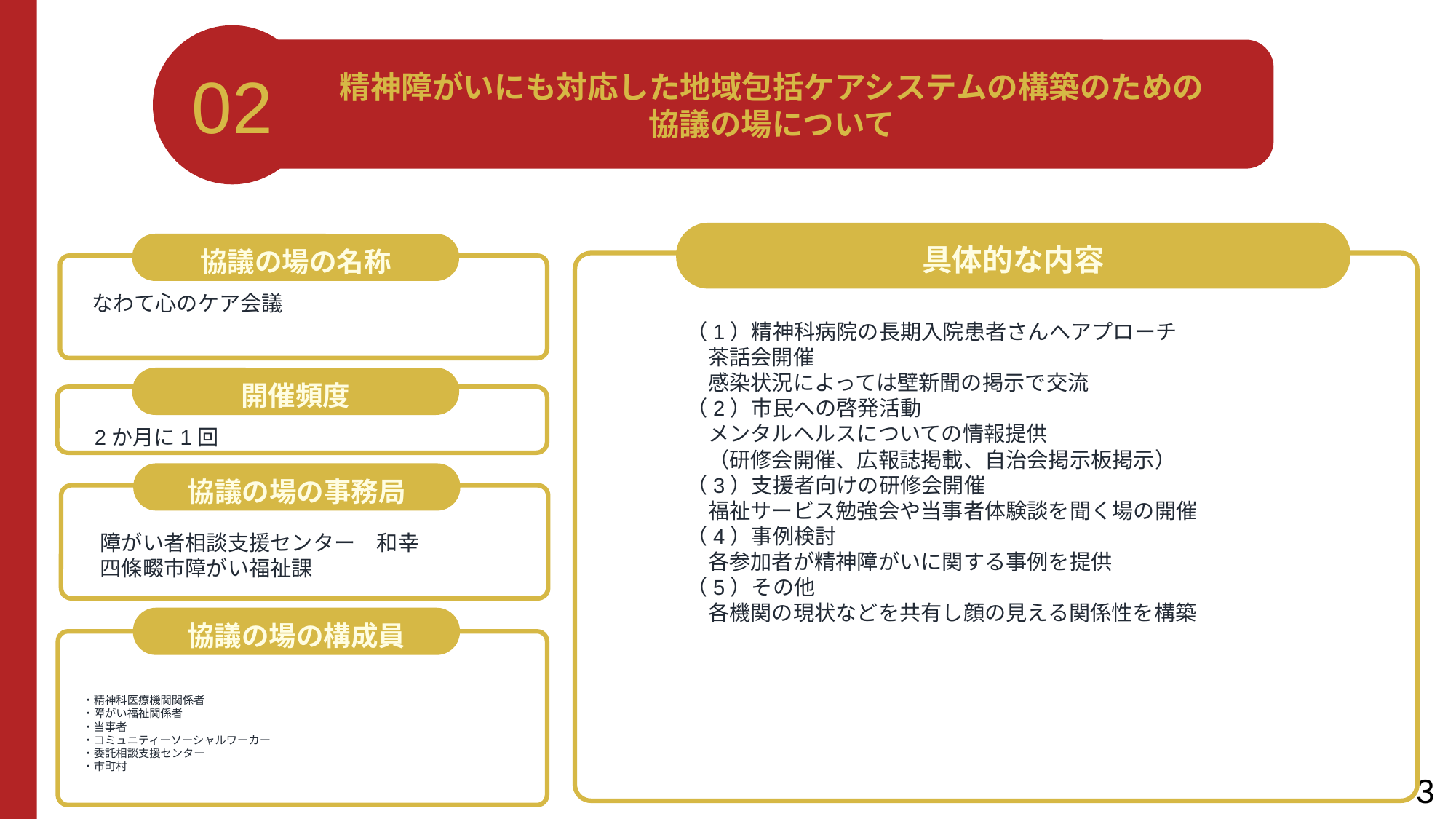

02

精神障がいにも対応した地域包括ケアシステムの構築のための
協議の場について
具体的な内容
協議の場の名称

なわて心のケア会議
（1）精神科病院の長期入院患者さんへアプローチ
　茶話会開催
　感染状況によっては壁新聞の掲示で交流
（2）市民への啓発活動
　メンタルヘルスについての情報提供
　（研修会開催、広報誌掲載、自治会掲示板掲示）
（3）支援者向けの研修会開催
　福祉サービス勉強会や当事者体験談を聞く場の開催
（4）事例検討
　各参加者が精神障がいに関する事例を提供
（5）その他
　各機関の現状などを共有し顔の見える関係性を構築
開催頻度

2か月に1回
協議の場の事務局

障がい者相談支援センター　和幸
四條畷市障がい福祉課

協議の場の構成員

・精神科医療機関関係者
・障がい福祉関係者
・当事者
・コミュニティーソーシャルワーカー
・委託相談支援センター
・市町村